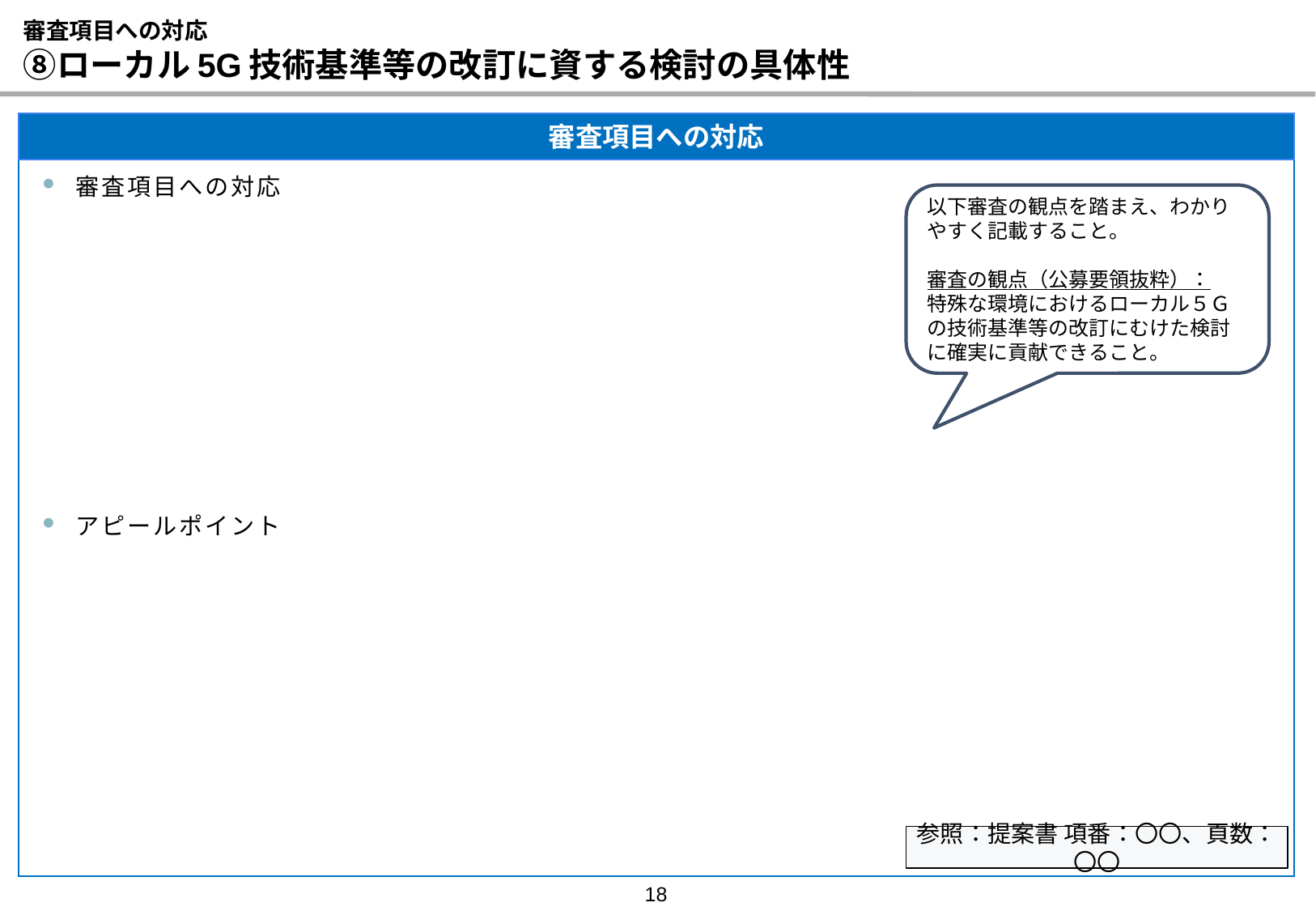

# 審査項目への対応 ⑧ローカル5G技術基準等の改訂に資する検討の具体性
審査項目への対応
審査項目への対応

アピールポイント

以下審査の観点を踏まえ、わかりやすく記載すること。

審査の観点（公募要領抜粋）：
特殊な環境におけるローカル５Ｇの技術基準等の改訂にむけた検討に確実に貢献できること。
参照：提案書 項番：〇〇、頁数：〇〇